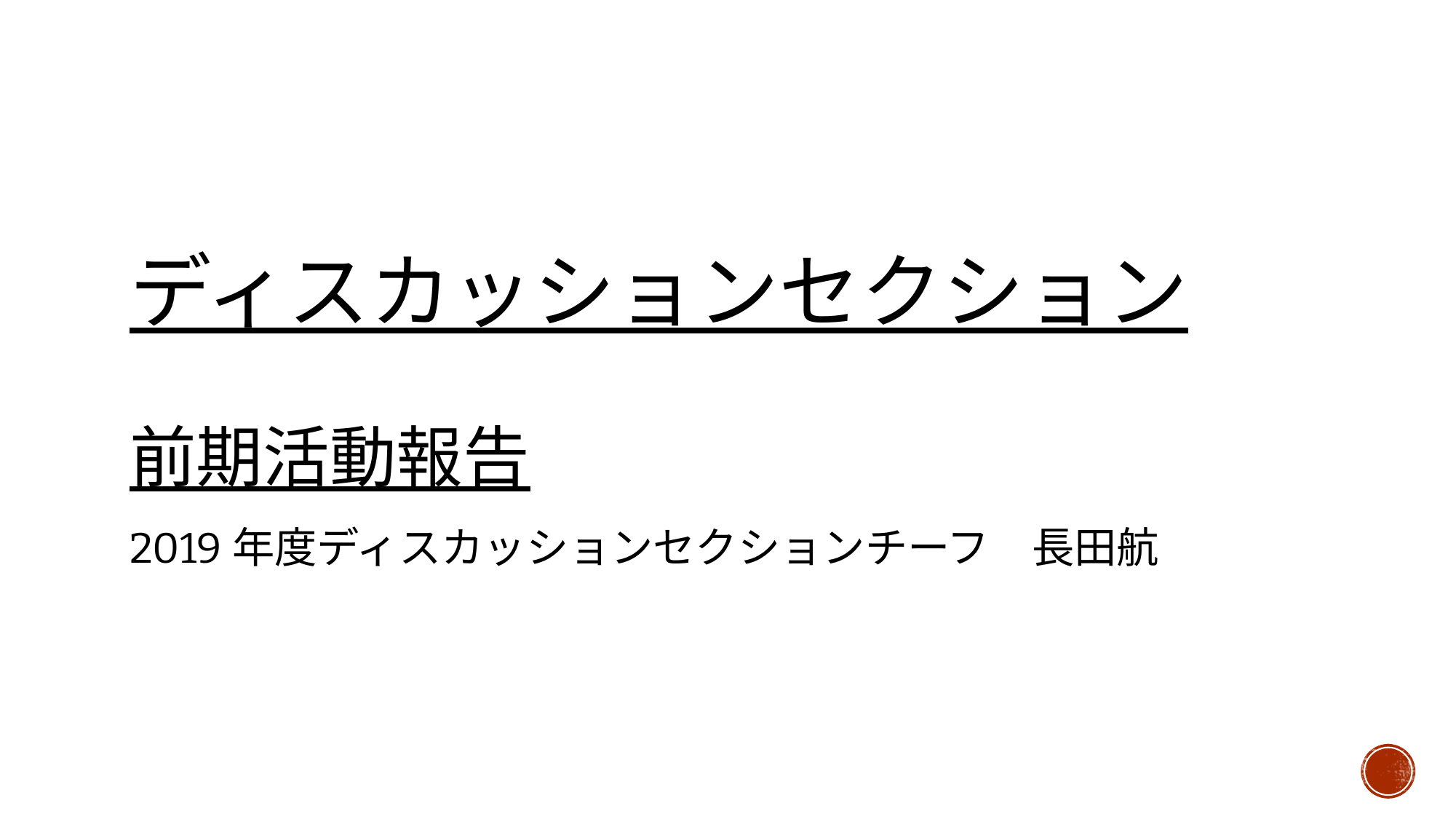

# ディスカッションセクション
前期活動報告

2019年度ディスカッションセクションチーフ　長田航